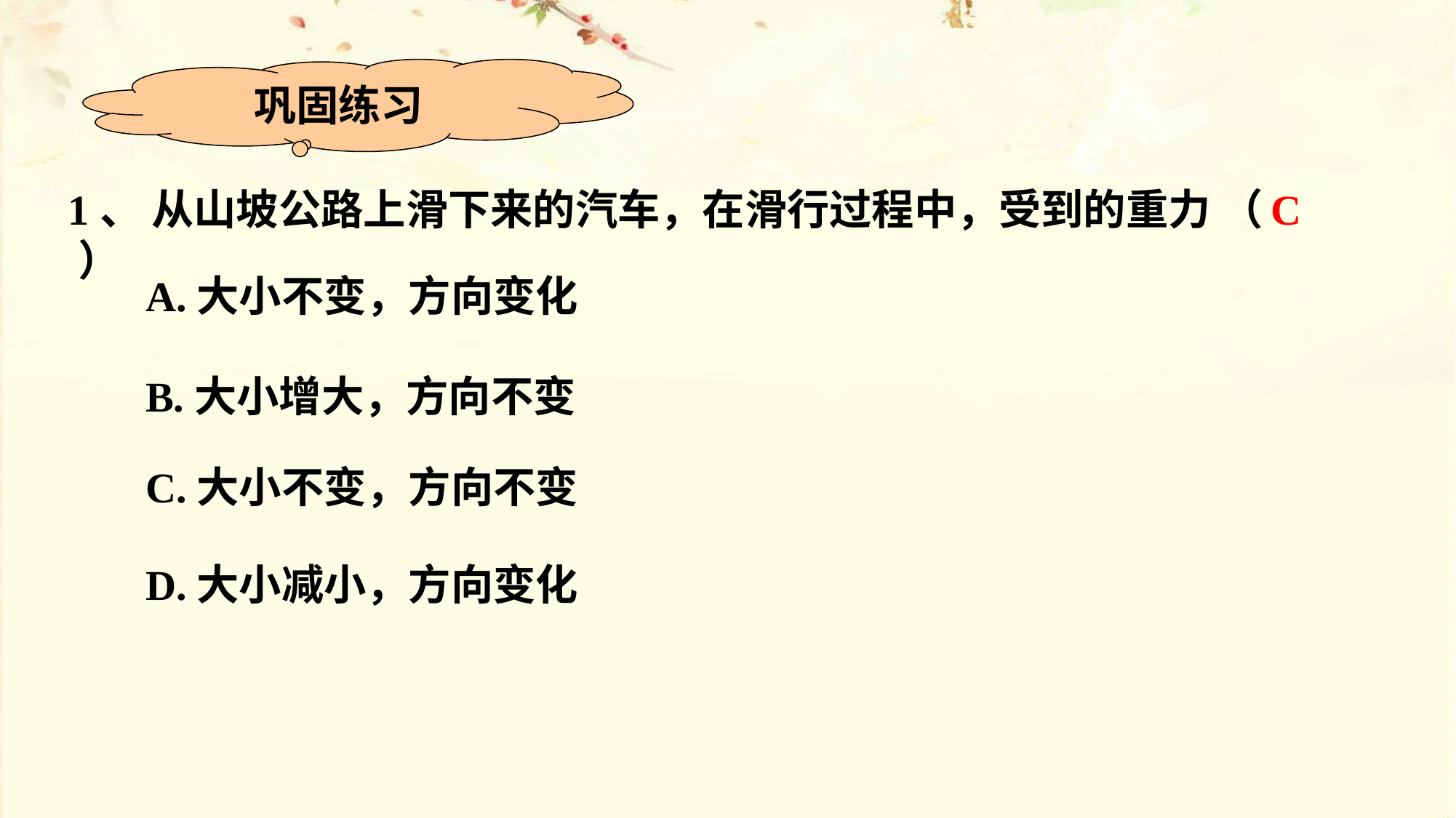

巩固练习
1、 从山坡公路上滑下来的汽车，在滑行过程中，受到的重力 （    ）
C
A.大小不变，方向变化
B.大小增大，方向不变
C.大小不变，方向不变
D.大小减小，方向变化